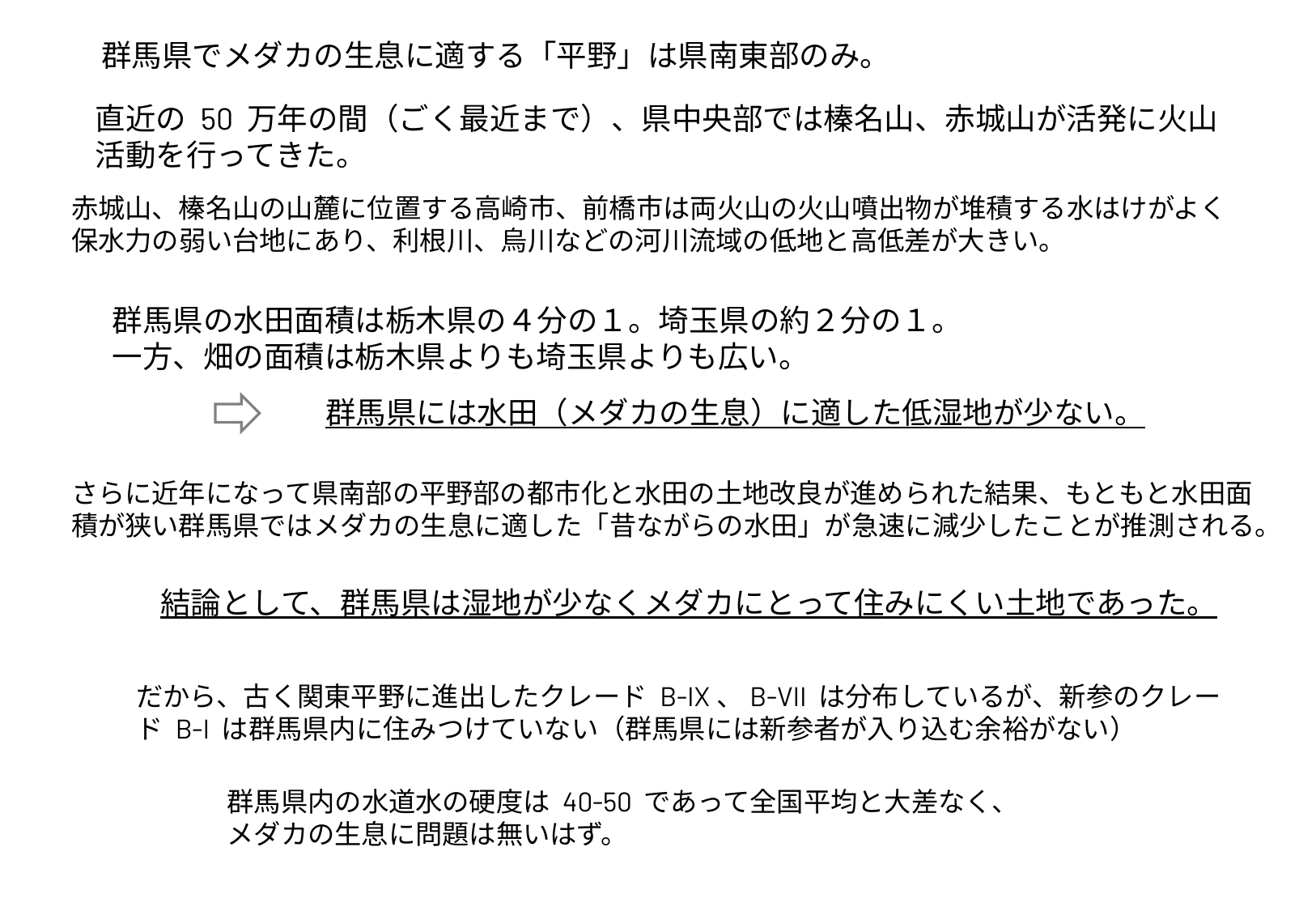

群馬県でメダカの生息に適する「平野」は県南東部のみ。
直近の 50 万年の間（ごく最近まで）、県中央部では榛名山、赤城山が活発に火山活動を行ってきた。
赤城山、榛名山の山麓に位置する高崎市、前橋市は両火山の火山噴出物が堆積する水はけがよく保水力の弱い台地にあり、利根川、烏川などの河川流域の低地と高低差が大きい。
群馬県の水田面積は栃木県の４分の１。埼玉県の約２分の１。
一方、畑の面積は栃木県よりも埼玉県よりも広い。
群馬県には水田（メダカの生息）に適した低湿地が少ない。

さらに近年になって県南部の平野部の都市化と水田の土地改良が進められた結果、もともと水田面積が狭い群馬県ではメダカの生息に適した「昔ながらの水田」が急速に減少したことが推測される。
結論として、群馬県は湿地が少なくメダカにとって住みにくい土地であった。
だから、古く関東平野に進出したクレード B-IX、B-VII は分布しているが、新参のクレード B-I は群馬県内に住みつけていない（群馬県には新参者が入り込む余裕がない）
群馬県内の水道水の硬度は 40-50 であって全国平均と大差なく、メダカの生息に問題は無いはず。